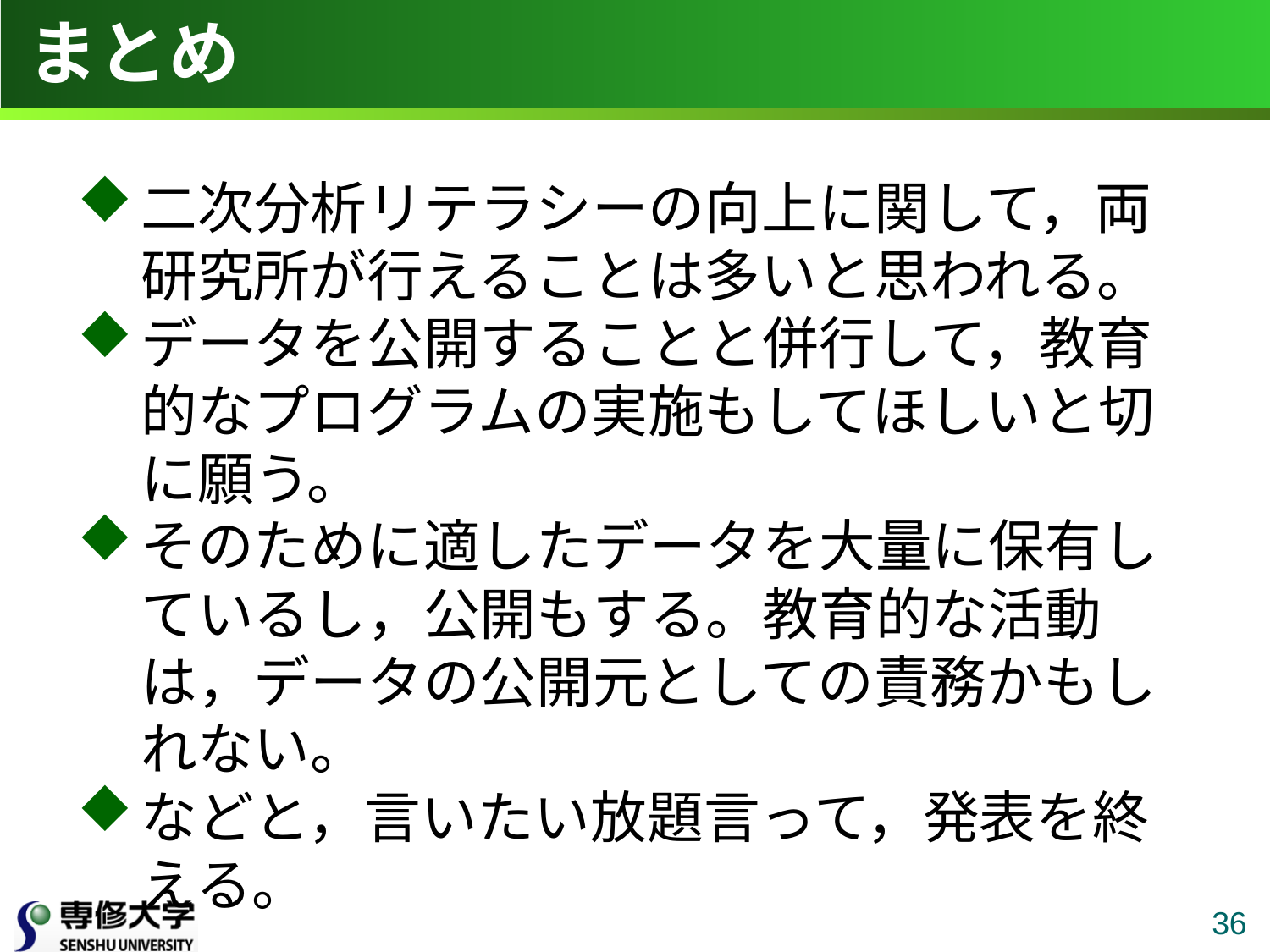

# まとめ
二次分析リテラシーの向上に関して，両研究所が行えることは多いと思われる。
データを公開することと併行して，教育的なプログラムの実施もしてほしいと切に願う。
そのために適したデータを大量に保有しているし，公開もする。教育的な活動は，データの公開元としての責務かもしれない。
などと，言いたい放題言って，発表を終える。
36